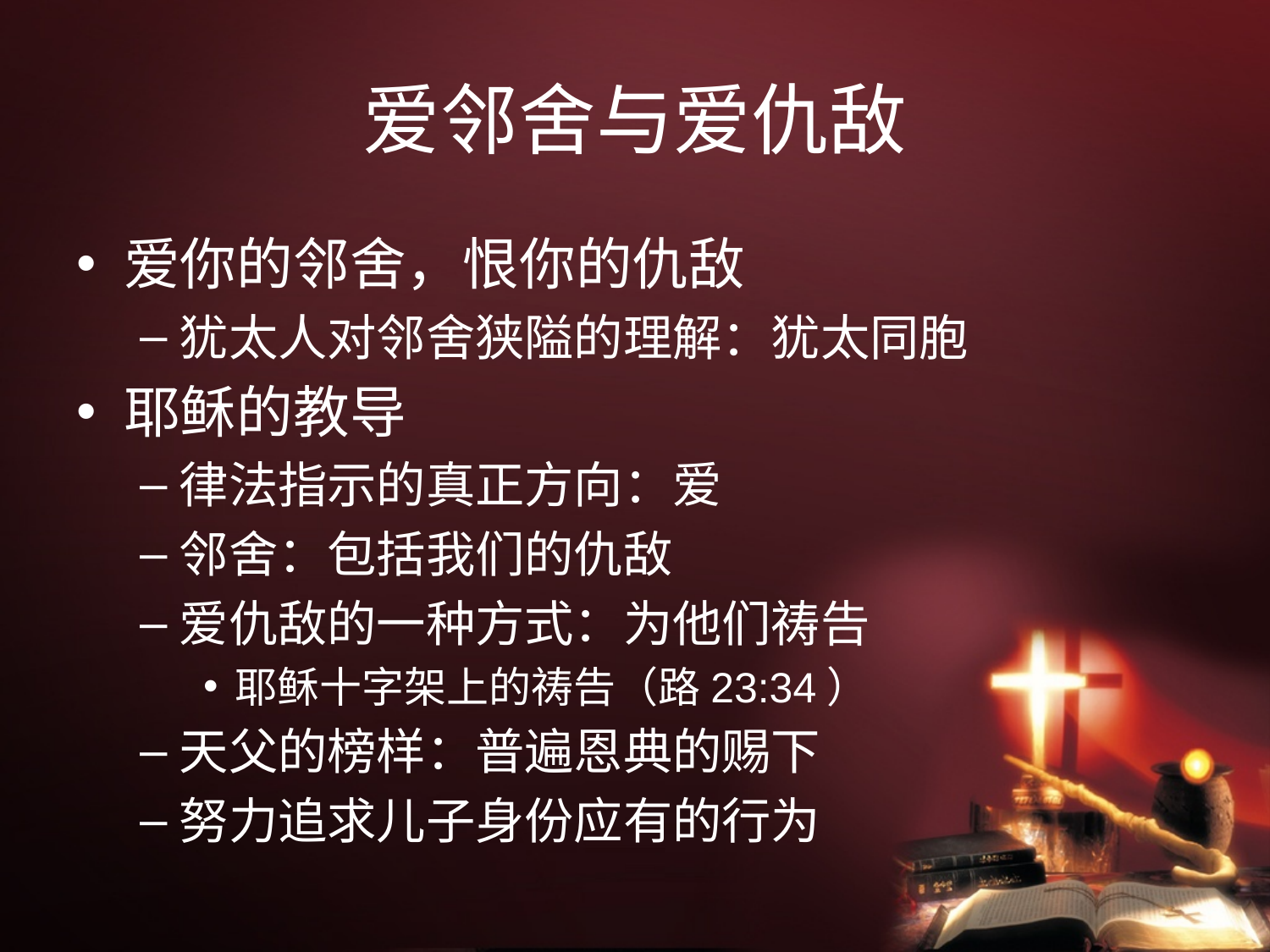

# 爱邻舍与爱仇敌
爱你的邻舍，恨你的仇敌
犹太人对邻舍狭隘的理解：犹太同胞
耶稣的教导
律法指示的真正方向：爱
邻舍：包括我们的仇敌
爱仇敌的一种方式：为他们祷告
耶稣十字架上的祷告（路23:34）
天父的榜样：普遍恩典的赐下
努力追求儿子身份应有的行为